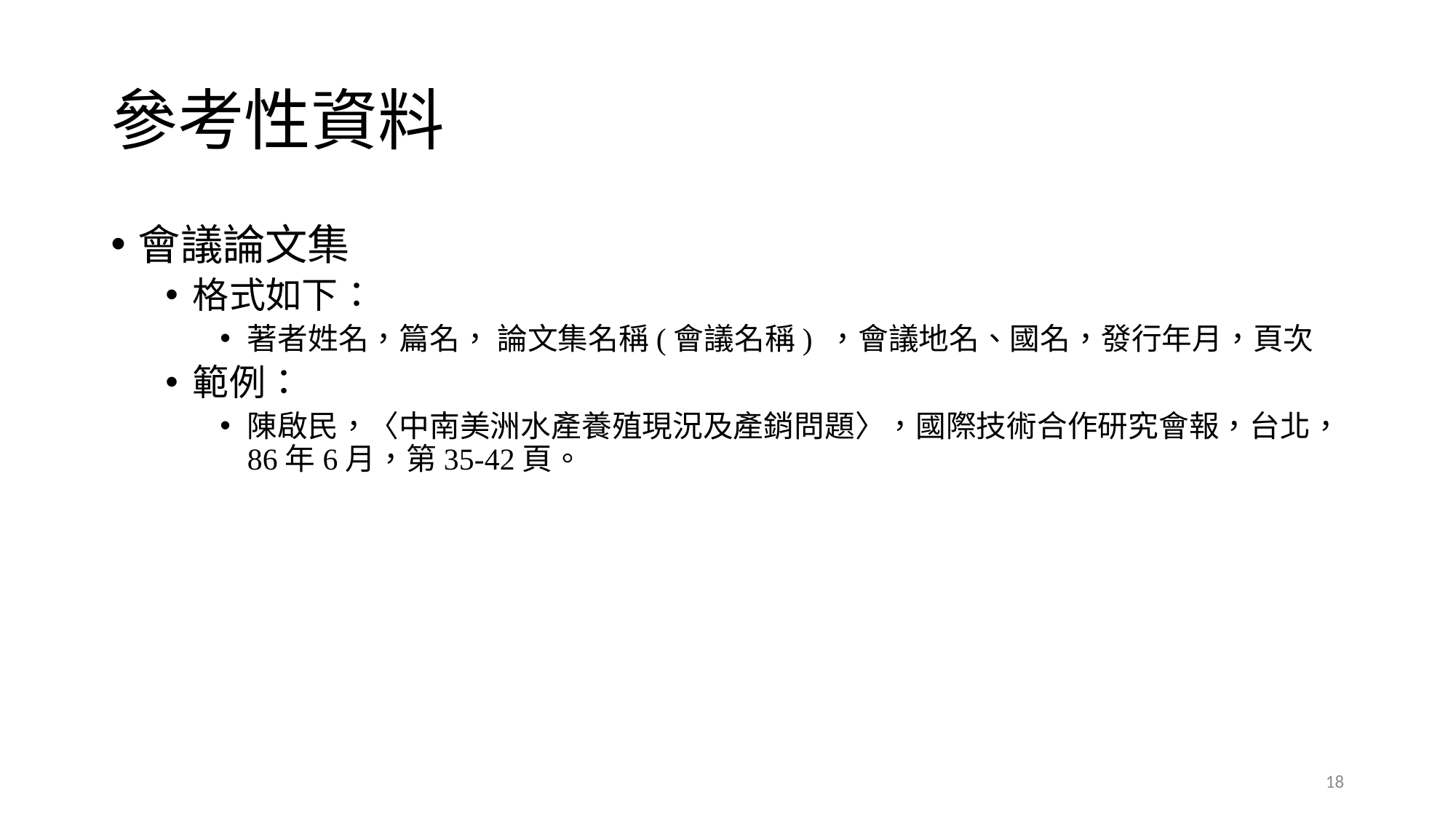

# 參考性資料
會議論文集
格式如下：
著者姓名，篇名， 論文集名稱(會議名稱) ，會議地名、國名，發行年月，頁次
範例：
陳啟民，〈中南美洲水產養殖現況及產銷問題〉，國際技術合作研究會報，台北，86年6月，第35-42頁。
18